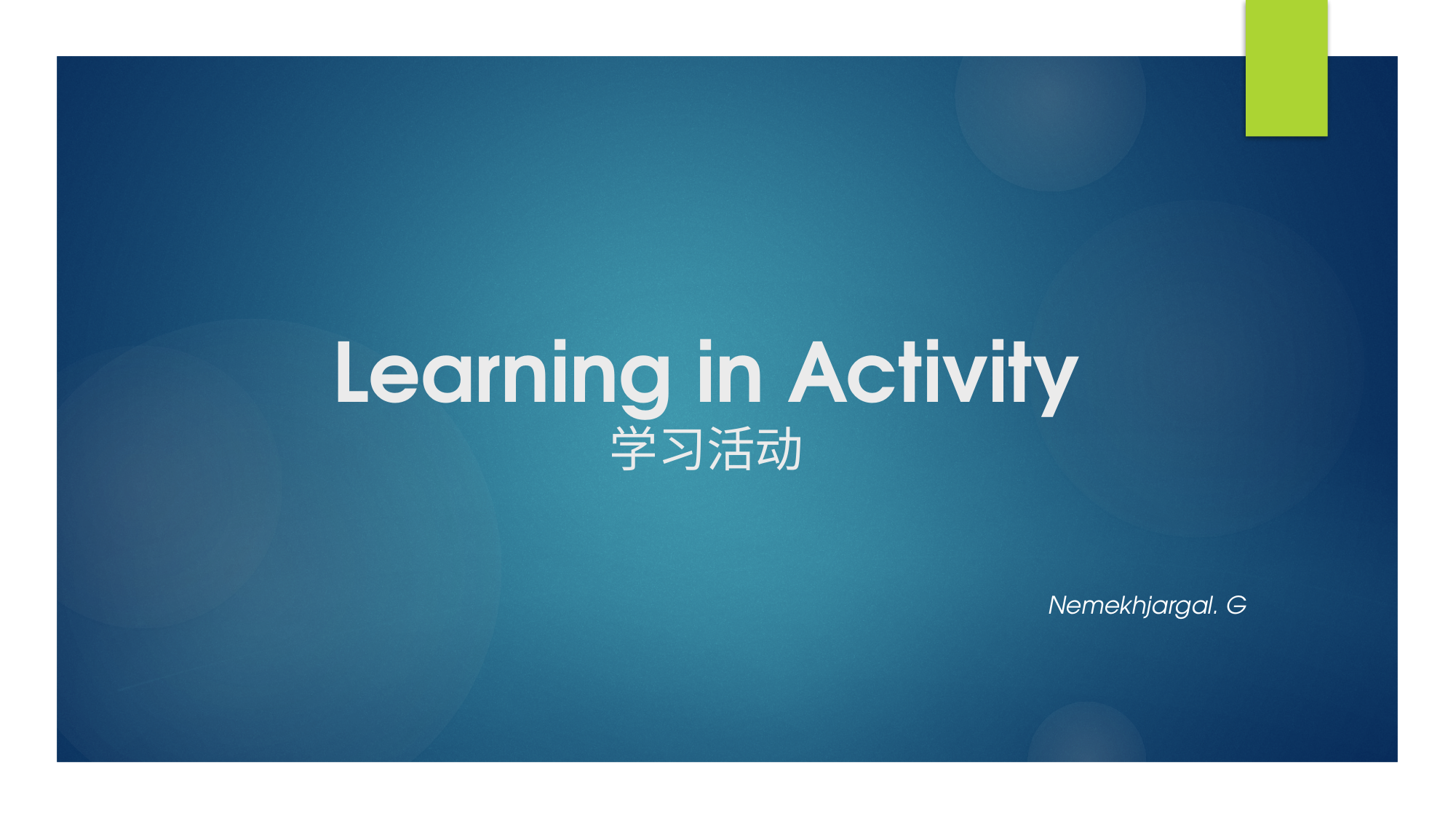

# Learning in Activity 学习活动
Nemekhjargal. G